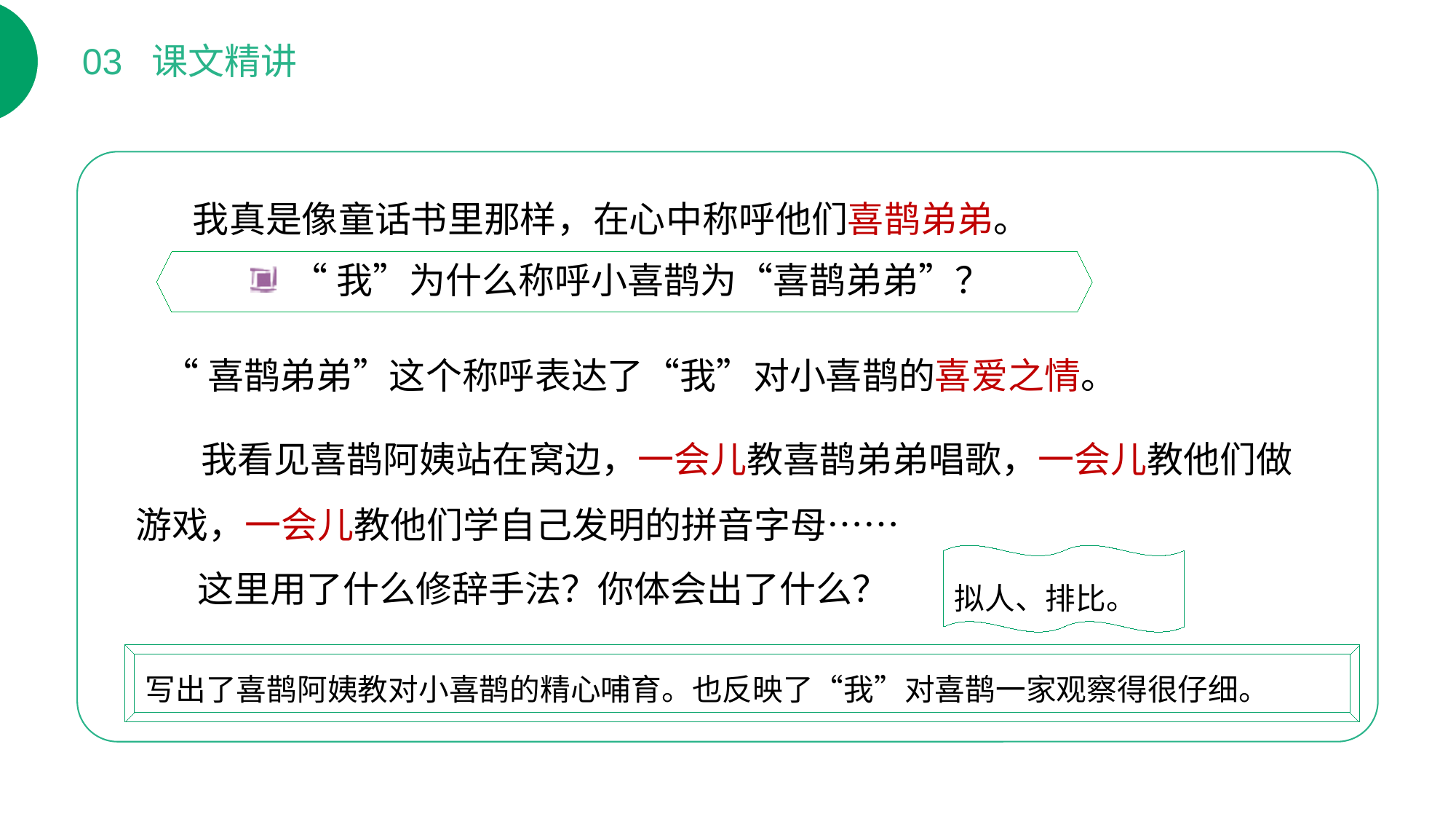

03  课文精讲
我真是像童话书里那样，在心中称呼他们喜鹊弟弟。
“我”为什么称呼小喜鹊为“喜鹊弟弟”？
 “喜鹊弟弟”这个称呼表达了“我”对小喜鹊的喜爱之情。
       我看见喜鹊阿姨站在窝边，一会儿教喜鹊弟弟唱歌，一会儿教他们做游戏，一会儿教他们学自己发明的拼音字母……
拟人、排比。
这里用了什么修辞手法？你体会出了什么？
写出了喜鹊阿姨教对小喜鹊的精心哺育。也反映了“我”对喜鹊一家观察得很仔细。